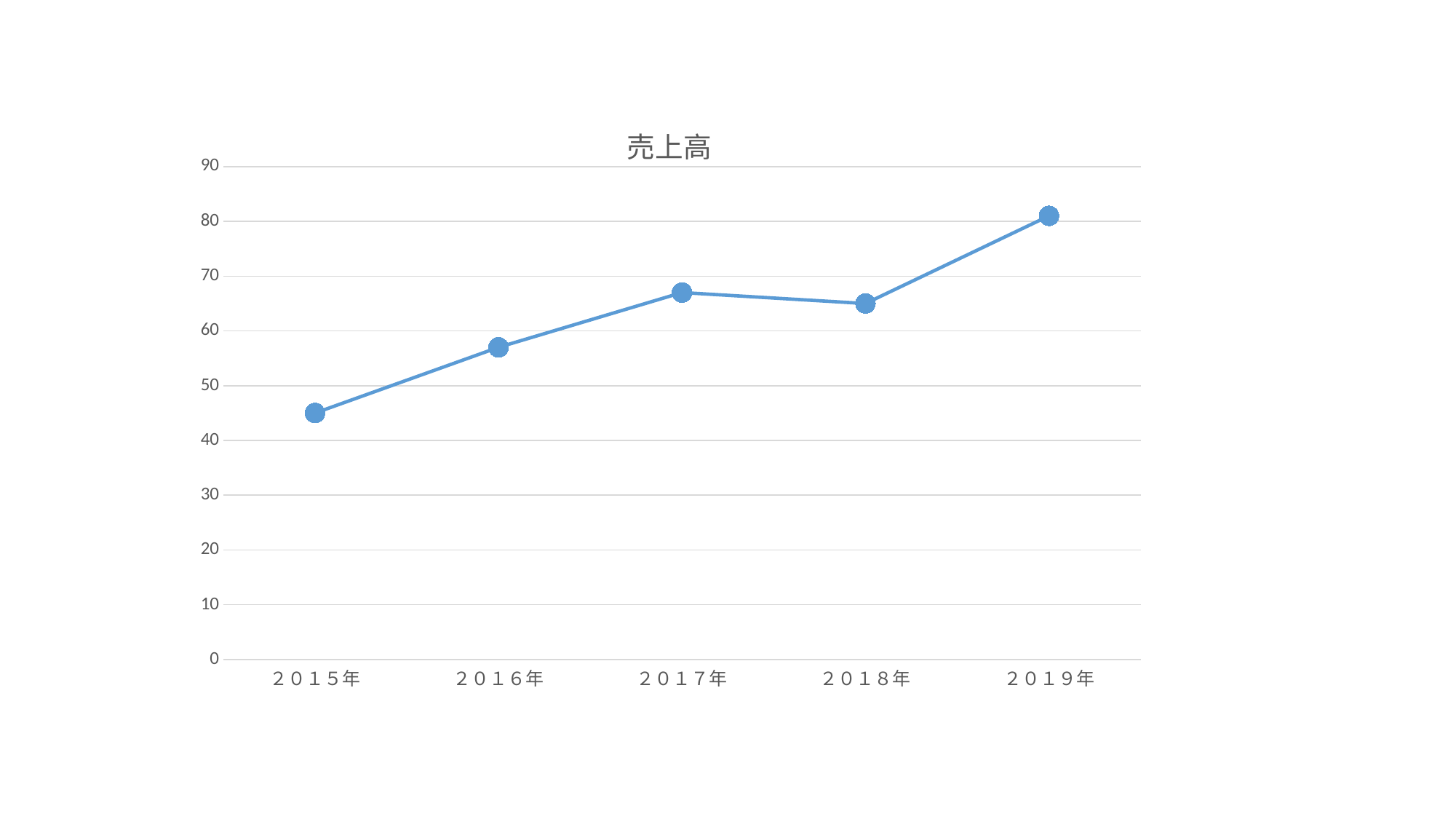

### Chart:

| Category | 売上高 |
|---|---|
| ２０１５年 | 45.0 |
| ２０１６年 | 57.0 |
| ２０１７年 | 67.0 |
| ２０１８年 | 65.0 |
| ２０１９年 | 81.0 |